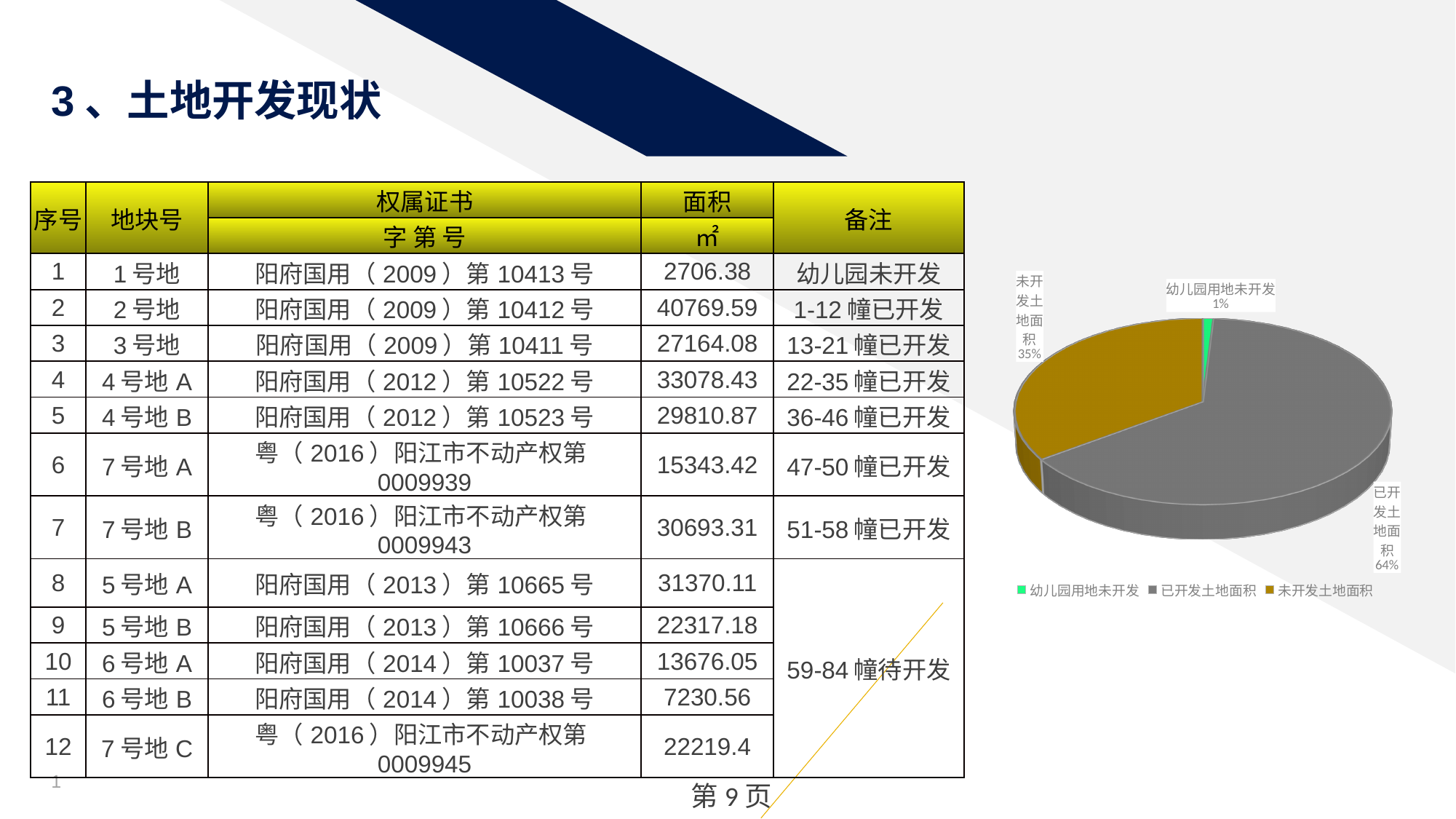

3、土地开发现状
| 序号 | 地块号 | 权属证书 | 面积 | 备注 |
| --- | --- | --- | --- | --- |
|  |  | 字 第 号 | ㎡ |  |
| 1 | 1号地 | 阳府国用（2009）第10413号 | 2706.38 | 幼儿园未开发 |
| 2 | 2号地 | 阳府国用（2009）第10412号 | 40769.59 | 1-12幢已开发 |
| 3 | 3号地 | 阳府国用（2009）第10411号 | 27164.08 | 13-21幢已开发 |
| 4 | 4号地A | 阳府国用（2012）第10522号 | 33078.43 | 22-35幢已开发 |
| 5 | 4号地B | 阳府国用（2012）第10523号 | 29810.87 | 36-46幢已开发 |
| 6 | 7号地A | 粤（2016）阳江市不动产权第0009939 | 15343.42 | 47-50幢已开发 |
| 7 | 7号地B | 粤（2016）阳江市不动产权第0009943 | 30693.31 | 51-58幢已开发 |
| 8 | 5号地A | 阳府国用（2013）第10665号 | 31370.11 | 59-84幢待开发 |
| 9 | 5号地B | 阳府国用（2013）第10666号 | 22317.18 |  |
| 10 | 6号地A | 阳府国用（2014）第10037号 | 13676.05 |  |
| 11 | 6号地B | 阳府国用（2014）第10038号 | 7230.56 |  |
| 12 | 7号地C | 粤（2016）阳江市不动产权第0009945 | 22219.4 |  |

[unsupported chart]

1
                  第9页